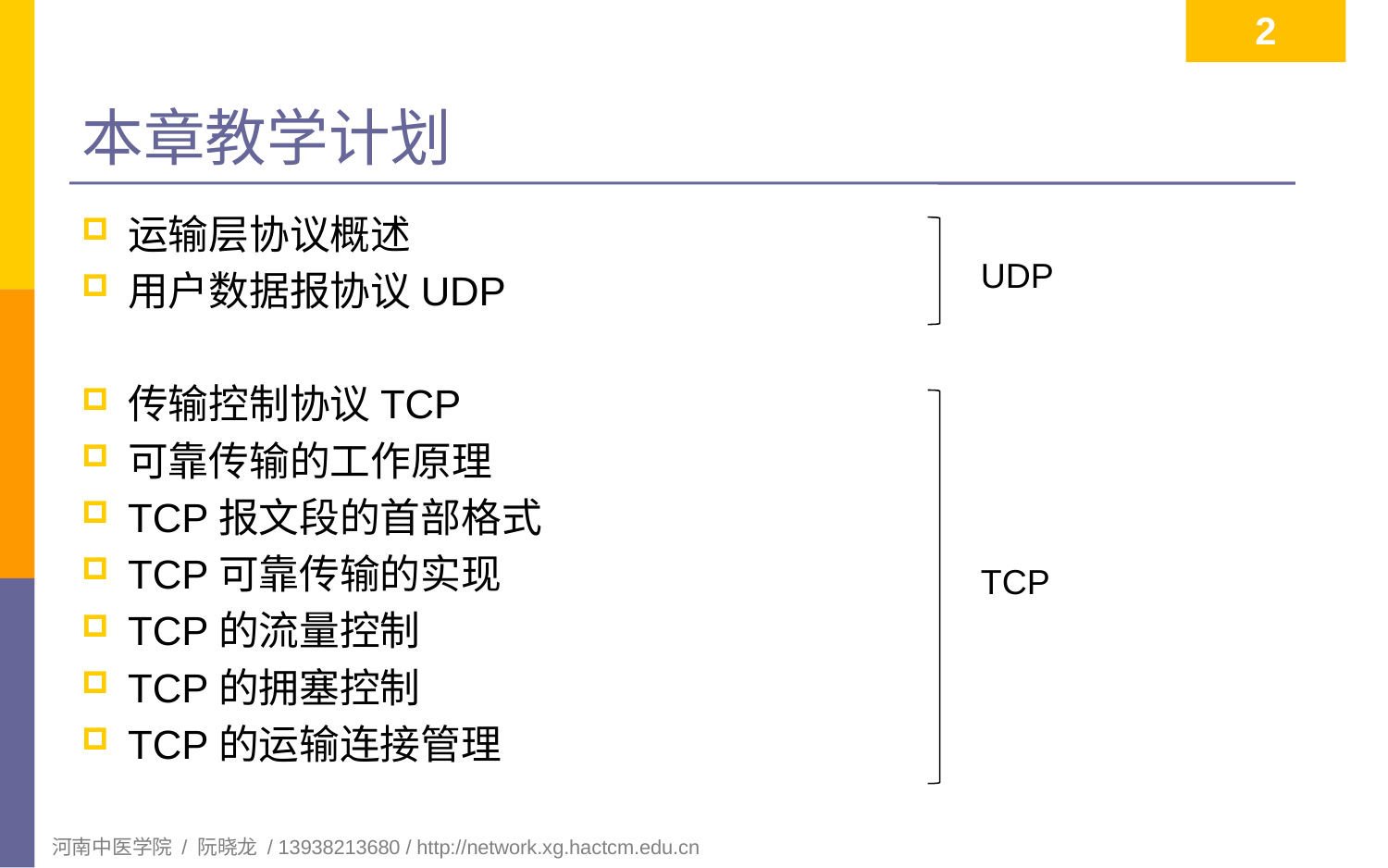

2
# 本章教学计划
运输层协议概述
用户数据报协议UDP

传输控制协议TCP
可靠传输的工作原理
TCP报文段的首部格式
TCP可靠传输的实现
TCP的流量控制
TCP的拥塞控制
TCP的运输连接管理

UDP

TCP